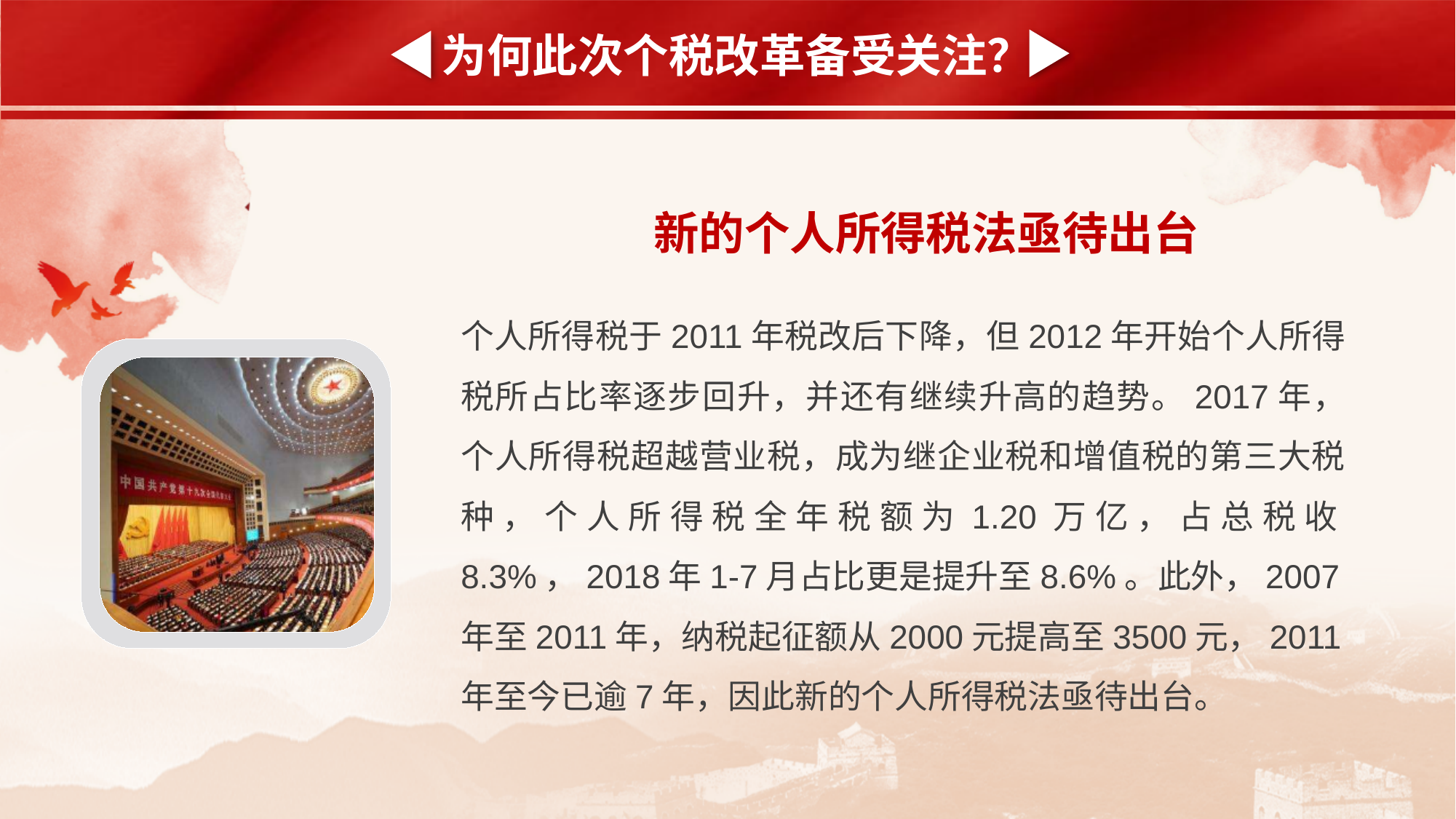

为何此次个税改革备受关注？

新的个人所得税法亟待出台
个人所得税于2011年税改后下降，但2012年开始个人所得税所占比率逐步回升，并还有继续升高的趋势。2017年，个人所得税超越营业税，成为继企业税和增值税的第三大税种，个人所得税全年税额为1.20万亿，占总税收8.3%，2018年1-7月占比更是提升至8.6%。此外，2007年至2011年，纳税起征额从2000元提高至3500元，2011年至今已逾7年，因此新的个人所得税法亟待出台。